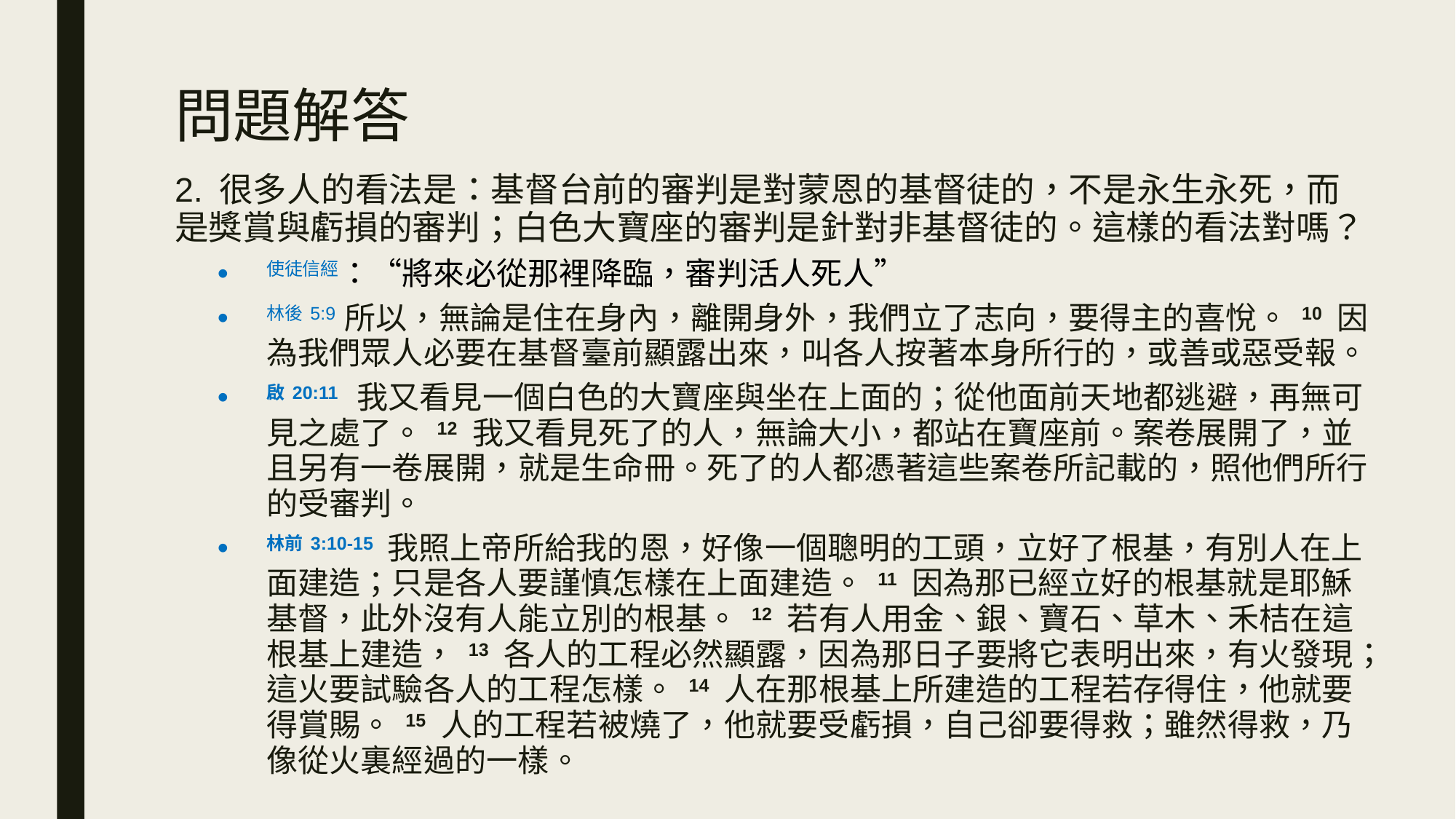

# 問題解答
2. 很多人的看法是：基督台前的審判是對蒙恩的基督徒的，不是永生永死，而是獎賞與虧損的審判；白色大寶座的審判是針對非基督徒的。這樣的看法對嗎？
使徒信經：“將來必從那裡降臨，審判活人死人”
林後 5:9 所以，無論是住在身內，離開身外，我們立了志向，要得主的喜悅。 10 因為我們眾人必要在基督臺前顯露出來，叫各人按著本身所行的，或善或惡受報。
啟 20:11   我又看見一個白色的大寶座與坐在上面的；從他面前天地都逃避，再無可見之處了。 12 我又看見死了的人，無論大小，都站在寶座前。案卷展開了，並且另有一卷展開，就是生命冊。死了的人都憑著這些案卷所記載的，照他們所行的受審判。
林前 3:10-15  我照上帝所給我的恩，好像一個聰明的工頭，立好了根基，有別人在上面建造；只是各人要謹慎怎樣在上面建造。 11 因為那已經立好的根基就是耶穌基督，此外沒有人能立別的根基。 12 若有人用金、銀、寶石、草木、禾桔在這根基上建造， 13 各人的工程必然顯露，因為那日子要將它表明出來，有火發現；這火要試驗各人的工程怎樣。 14 人在那根基上所建造的工程若存得住，他就要得賞賜。 15 人的工程若被燒了，他就要受虧損，自己卻要得救；雖然得救，乃像從火裏經過的一樣。